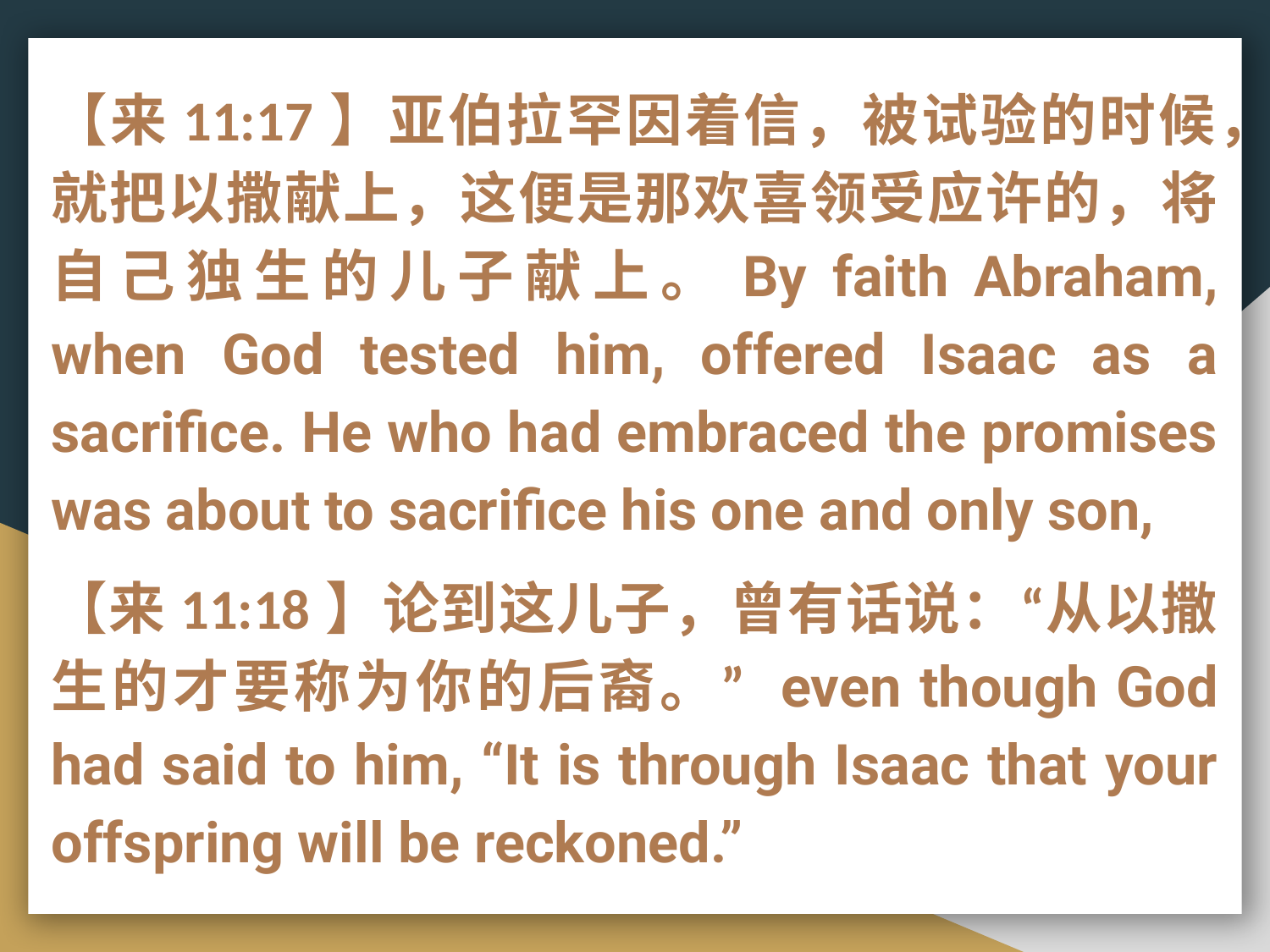

【来11:17】亚伯拉罕因着信，被试验的时候，就把以撒献上，这便是那欢喜领受应许的，将自己独生的儿子献上。By faith Abraham, when God tested him, offered Isaac as a sacrifice. He who had embraced the promises was about to sacrifice his one and only son,
【来11:18】论到这儿子，曾有话说：“从以撒生的才要称为你的后裔。” even though God had said to him, “It is through Isaac that your offspring will be reckoned.”